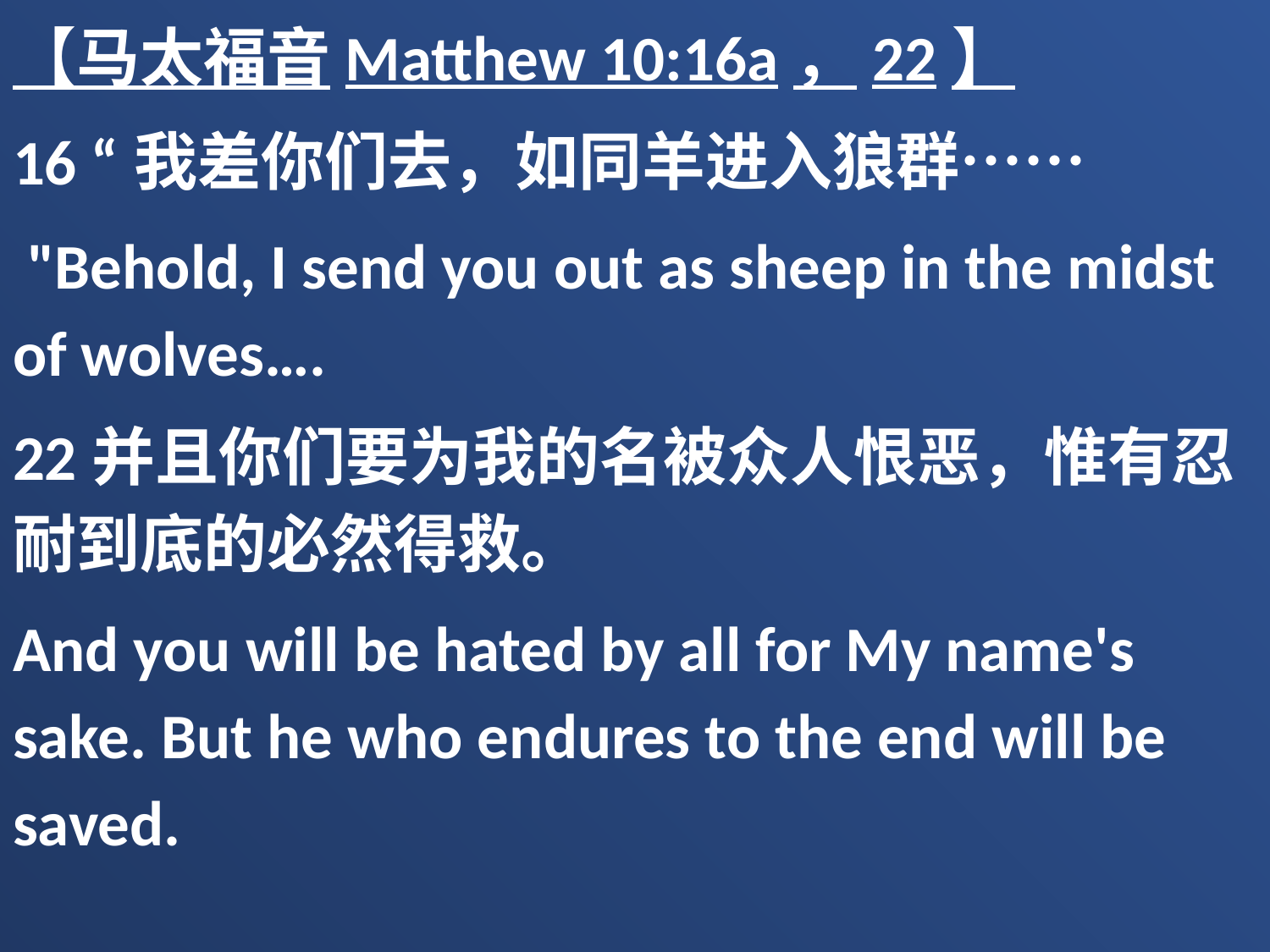

【马太福音Matthew 10:16a，22】
16 “我差你们去，如同羊进入狼群……
 "Behold, I send you out as sheep in the midst of wolves….
22并且你们要为我的名被众人恨恶，惟有忍耐到底的必然得救。
And you will be hated by all for My name's sake. But he who endures to the end will be saved.